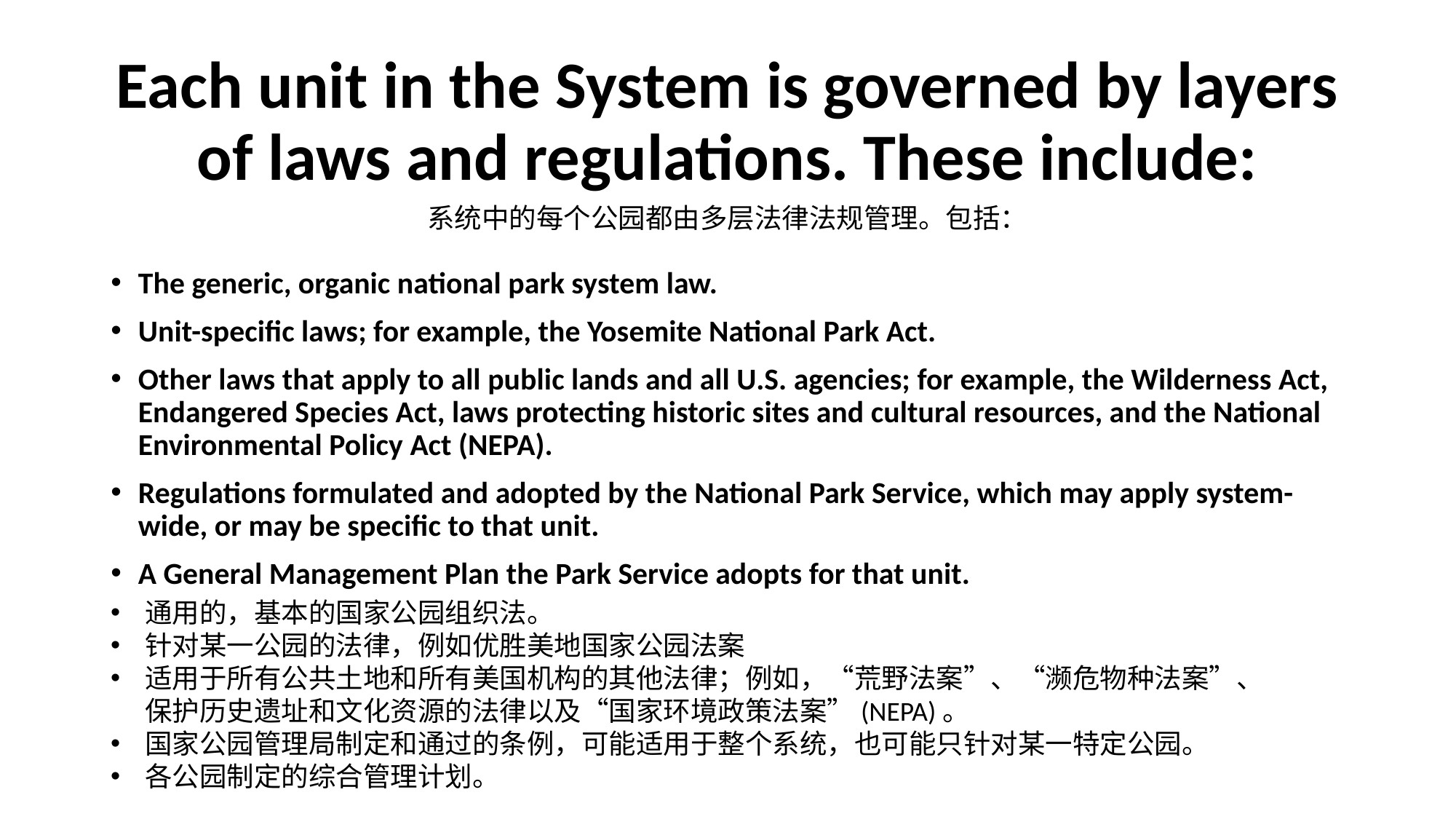

# Each unit in the System is governed by layers of laws and regulations. These include:

The generic, organic national park system law.
Unit-specific laws; for example, the Yosemite National Park Act.
Other laws that apply to all public lands and all U.S. agencies; for example, the Wilderness Act, Endangered Species Act, laws protecting historic sites and cultural resources, and the National Environmental Policy Act (NEPA).
Regulations formulated and adopted by the National Park Service, which may apply system-wide, or may be specific to that unit.
A General Management Plan the Park Service adopts for that unit.
系统中的每个公园都由多层法律法规管理。包括：

通用的，基本的国家公园组织法。
针对某一公园的法律，例如优胜美地国家公园法案
适用于所有公共土地和所有美国机构的其他法律；例如，“荒野法案”、“濒危物种法案”、保护历史遗址和文化资源的法律以及“国家环境政策法案”(NEPA)。
国家公园管理局制定和通过的条例，可能适用于整个系统，也可能只针对某一特定公园。
各公园制定的综合管理计划。